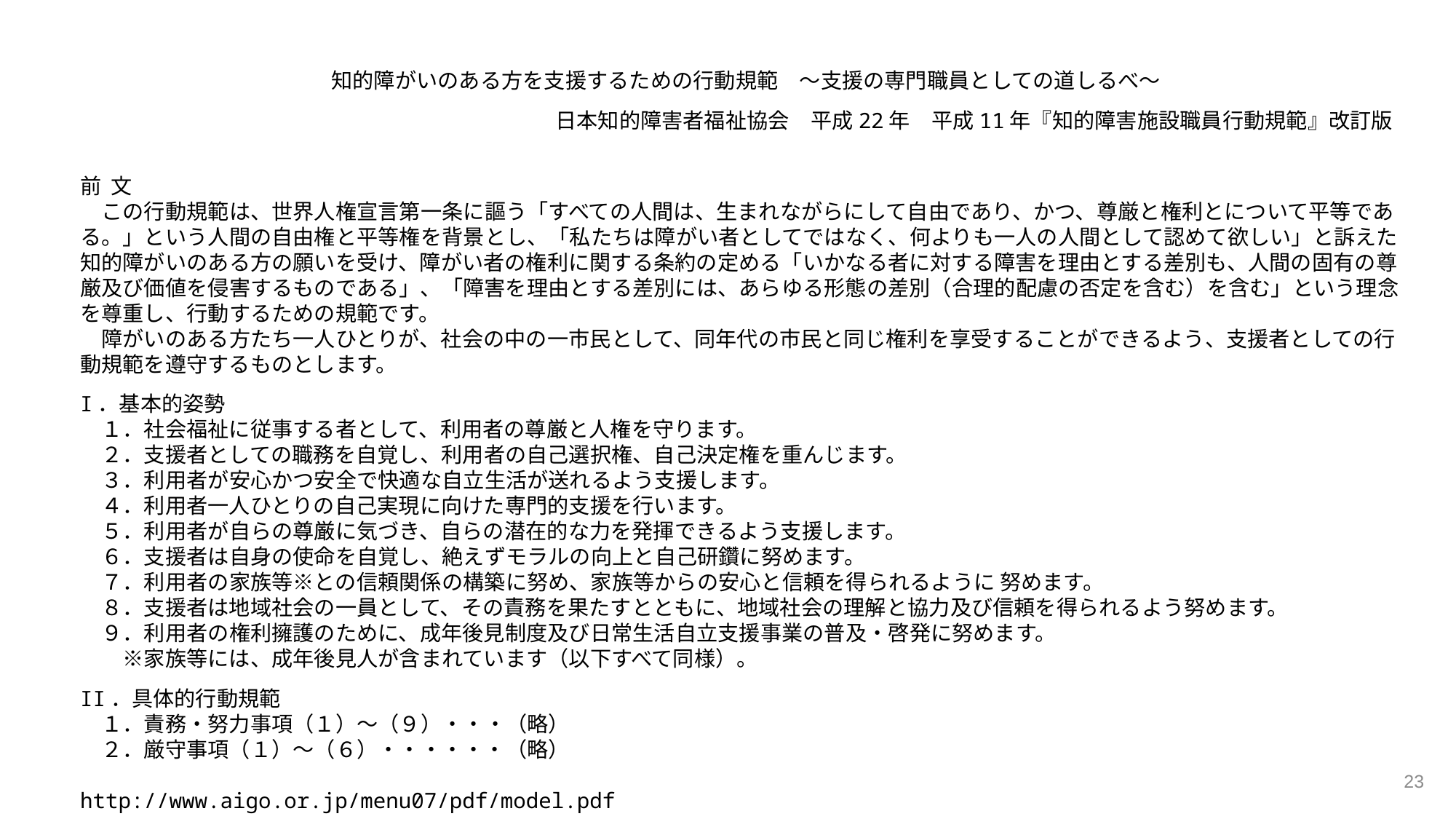

知的障がいのある方を支援するための行動規範　～支援の専門職員としての道しるべ～

　　　　　　　　　　　　　　　　　　　　　　　　　　　　　　　　　　　　　　　日本知的障害者福祉協会　平成22年　平成11年『知的障害施設職員行動規範』改訂版

前  文
　この行動規範は、世界人権宣言第一条に謳う「すべての人間は、生まれながらにして自由であり、かつ、尊厳と権利とについて平等である。」という人間の自由権と平等権を背景とし、「私たちは障がい者としてではなく、何よりも一人の人間として認めて欲しい」と訴えた知的障がいのある方の願いを受け、障がい者の権利に関する条約の定める「いかなる者に対する障害を理由とする差別も、人間の固有の尊厳及び価値を侵害するものである」、「障害を理由とする差別には、あらゆる形態の差別（合理的配慮の否定を含む）を含む」という理念を尊重し、行動するための規範です。
　障がいのある方たち一人ひとりが、社会の中の一市民として、同年代の市民と同じ権利を享受することができるよう、支援者としての行動規範を遵守するものとします。

I．基本的姿勢
　１．社会福祉に従事する者として、利用者の尊厳と人権を守ります。
　２．支援者としての職務を自覚し、利用者の自己選択権、自己決定権を重んじます。
　３．利用者が安心かつ安全で快適な自立生活が送れるよう支援します。
　４．利用者一人ひとりの自己実現に向けた専門的支援を行います。
　５．利用者が自らの尊厳に気づき、自らの潜在的な力を発揮できるよう支援します。
　６．支援者は自身の使命を自覚し、絶えずモラルの向上と自己研鑽に努めます。
　７．利用者の家族等※との信頼関係の構築に努め、家族等からの安心と信頼を得られるように 努めます。
　８．支援者は地域社会の一員として、その責務を果たすとともに、地域社会の理解と協力及び信頼を得られるよう努めます。
　９．利用者の権利擁護のために、成年後見制度及び日常生活自立支援事業の普及・啓発に努めます。
　　※家族等には、成年後見人が含まれています（以下すべて同様）。

II．具体的行動規範
　１．責務・努力事項（１）～（９）・・・（略）
　２．厳守事項（１）～（６）・・・・・・（略）

http://www.aigo.or.jp/menu07/pdf/model.pdf
23